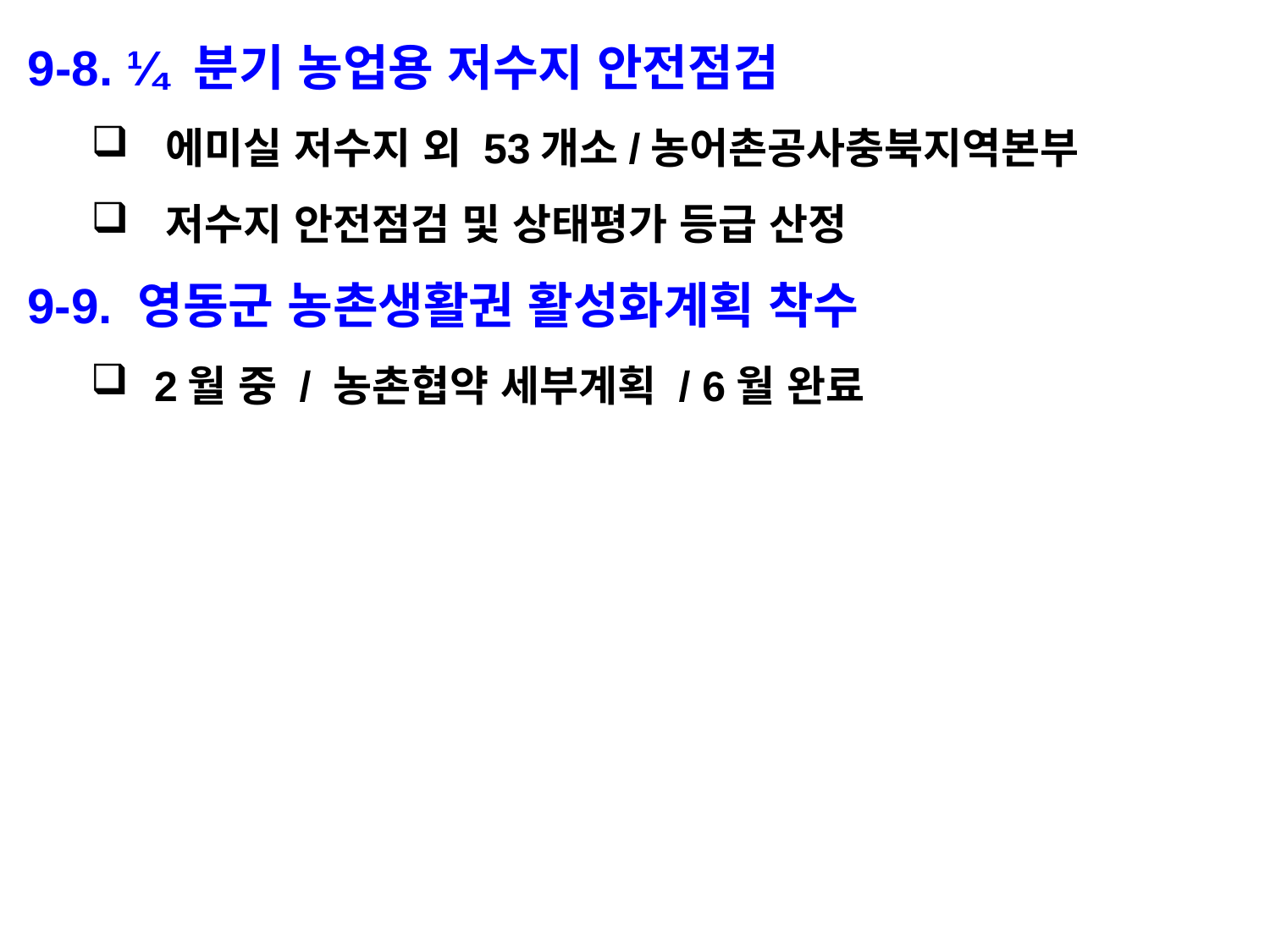

9-8. ¼ 분기 농업용 저수지 안전점검
에미실 저수지 외 53개소/농어촌공사충북지역본부
저수지 안전점검 및 상태평가 등급 산정

9-9. 영동군 농촌생활권 활성화계획 착수
2월 중 / 농촌협약 세부계획 / 6월 완료